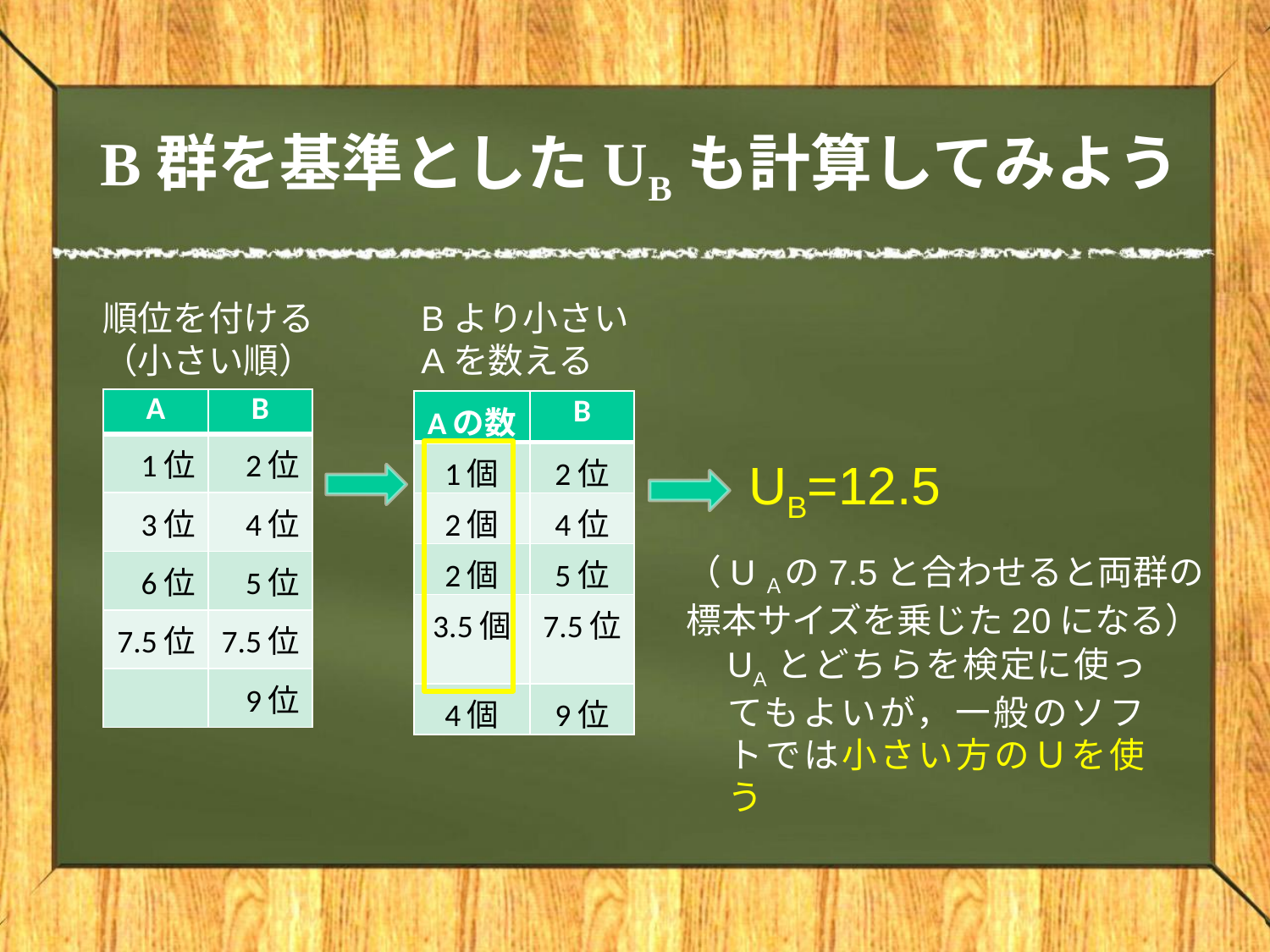

# B群を基準としたUBも計算してみよう
順位を付ける
（小さい順）
Bより小さい
Aを数える
| A | B |
| --- | --- |
| 1位 | 2位 |
| 3位 | 4位 |
| 6位 | 5位 |
| 7.5位 | 7.5位 |
|  | 9位 |
| Aの数 | B |
| --- | --- |
| 1個 | 2位 |
| 2個 | 4位 |
| 2個 | 5位 |
| 3.5個 | 7.5位 |
| 4個 | 9位 |

UB=12.5

（UＡの7.5と合わせると両群の
標本サイズを乗じた20になる）
UAとどちらを検定に使ってもよいが，一般のソフトでは小さい方のＵを使う